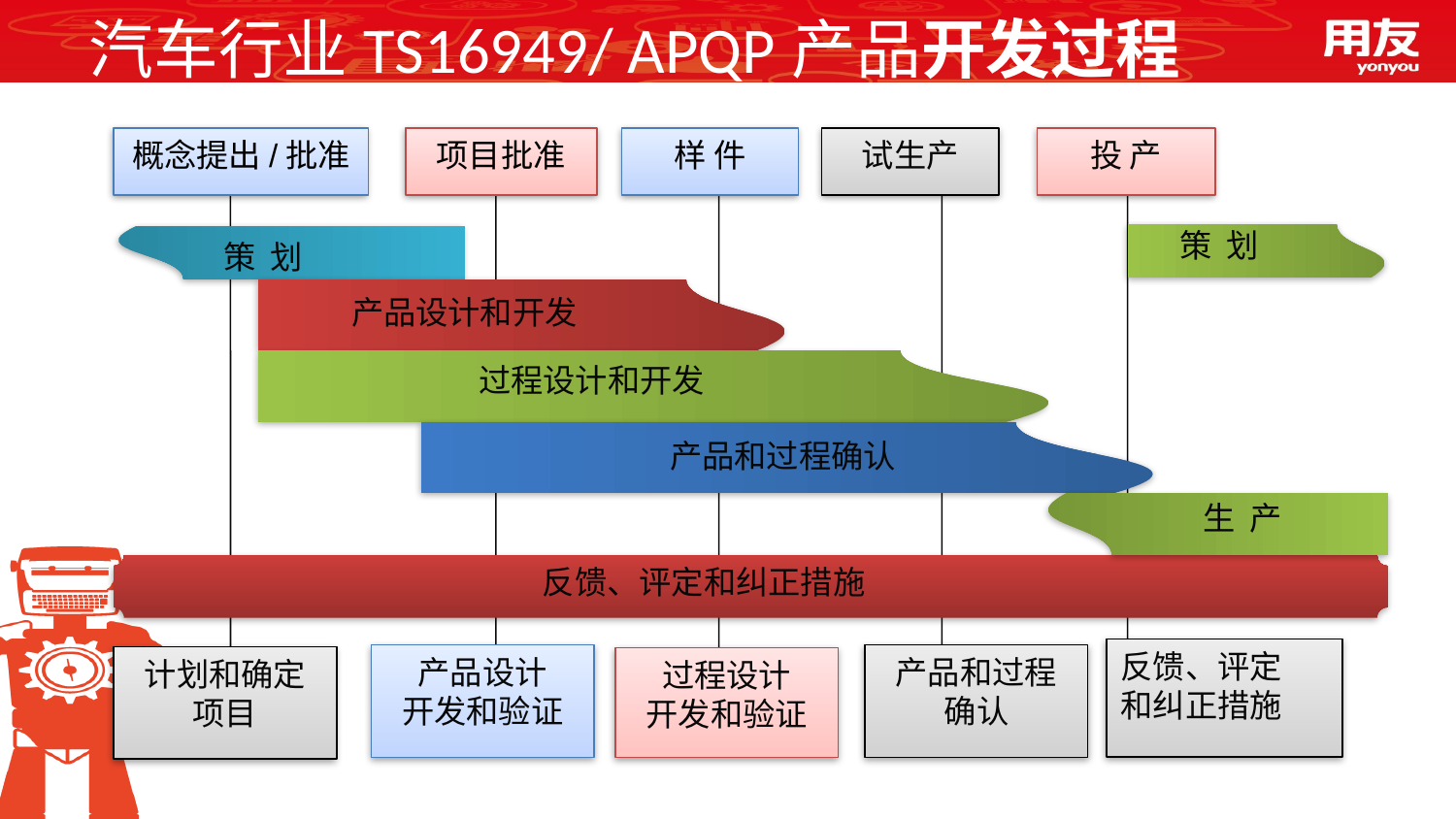

汽车行业TS16949/ APQP产品开发过程
概念提出/批准
项目批准
样 件
试生产
投 产

策  划
策  划
产品设计和开发
过程设计和开发

产品和过程确认
生  产
反馈、评定和纠正措施

反馈、评定
和纠正措施
产品设计
开发和验证
产品和过程
确认
计划和确定
项目
过程设计
开发和验证